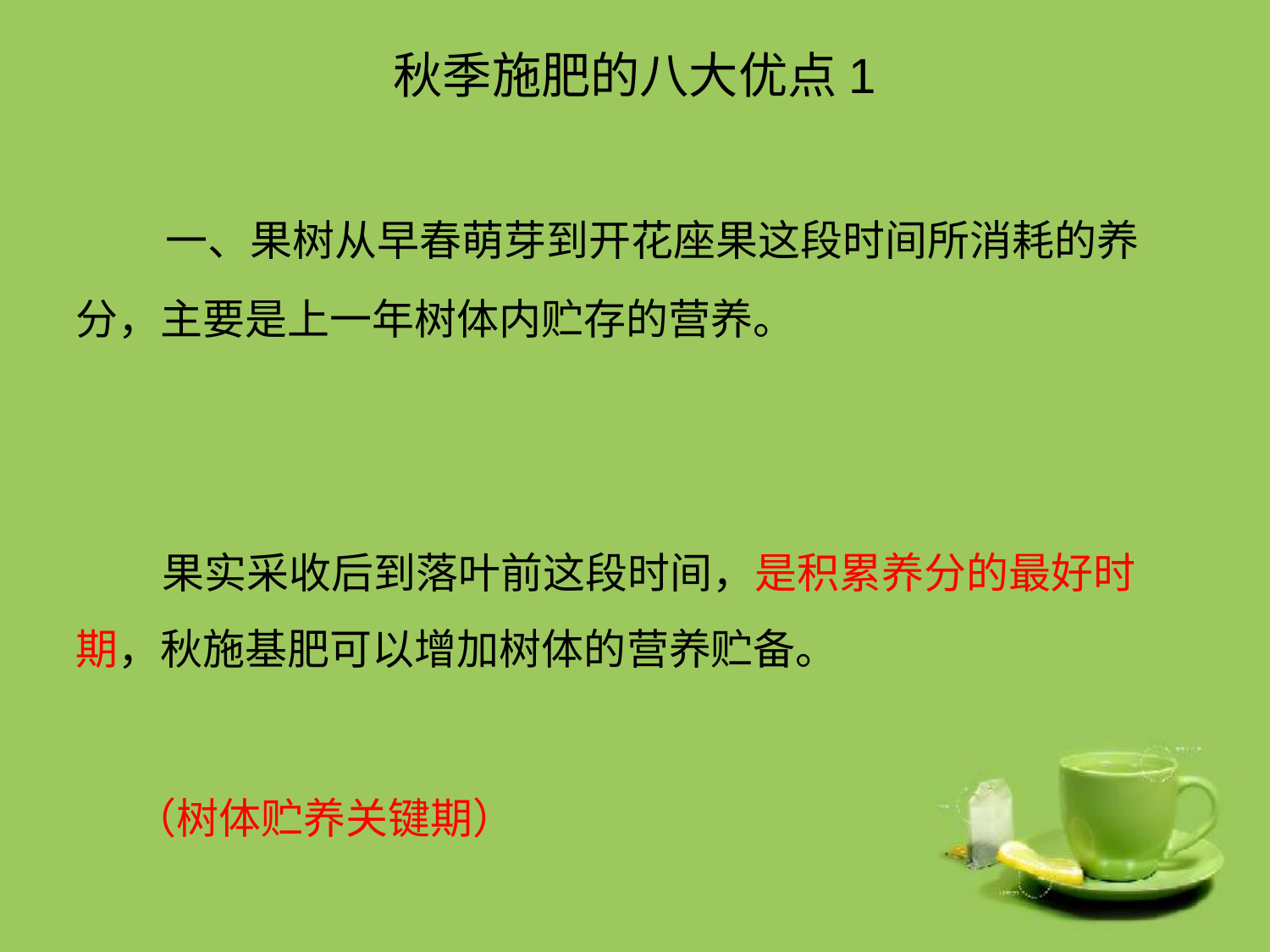

# 秋季施肥的八大优点1
      一、果树从早春萌芽到开花座果这段时间所消耗的养分，主要是上一年树体内贮存的营养。

        果实采收后到落叶前这段时间，是积累养分的最好时期，秋施基肥可以增加树体的营养贮备。

     （树体贮养关键期）